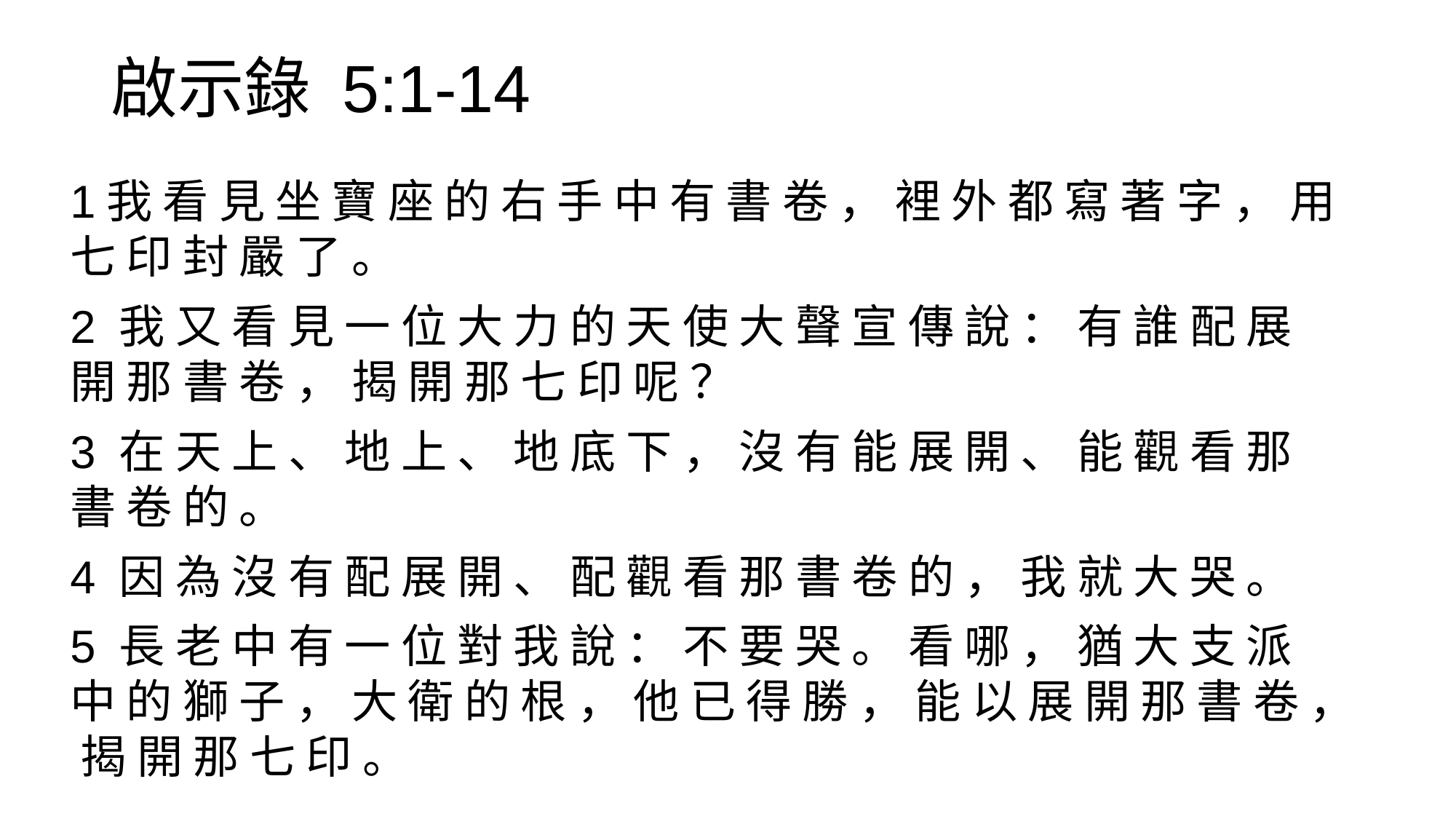

# 啟示錄 5:1-14
1我 看 見 坐 寶 座 的 右 手 中 有 書 卷 ， 裡 外 都 寫 著 字 ， 用 七 印 封 嚴 了 。
2 我 又 看 見 一 位 大 力 的 天 使 大 聲 宣 傳 說 ： 有 誰 配 展 開 那 書 卷 ， 揭 開 那 七 印 呢 ？
3 在 天 上 、 地 上 、 地 底 下 ， 沒 有 能 展 開 、 能 觀 看 那 書 卷 的 。
4 因 為 沒 有 配 展 開 、 配 觀 看 那 書 卷 的 ， 我 就 大 哭 。
5 長 老 中 有 一 位 對 我 說 ： 不 要 哭 。 看 哪 ， 猶 大 支 派 中 的 獅 子 ， 大 衛 的 根 ， 他 已 得 勝 ， 能 以 展 開 那 書 卷 ， 揭 開 那 七 印 。